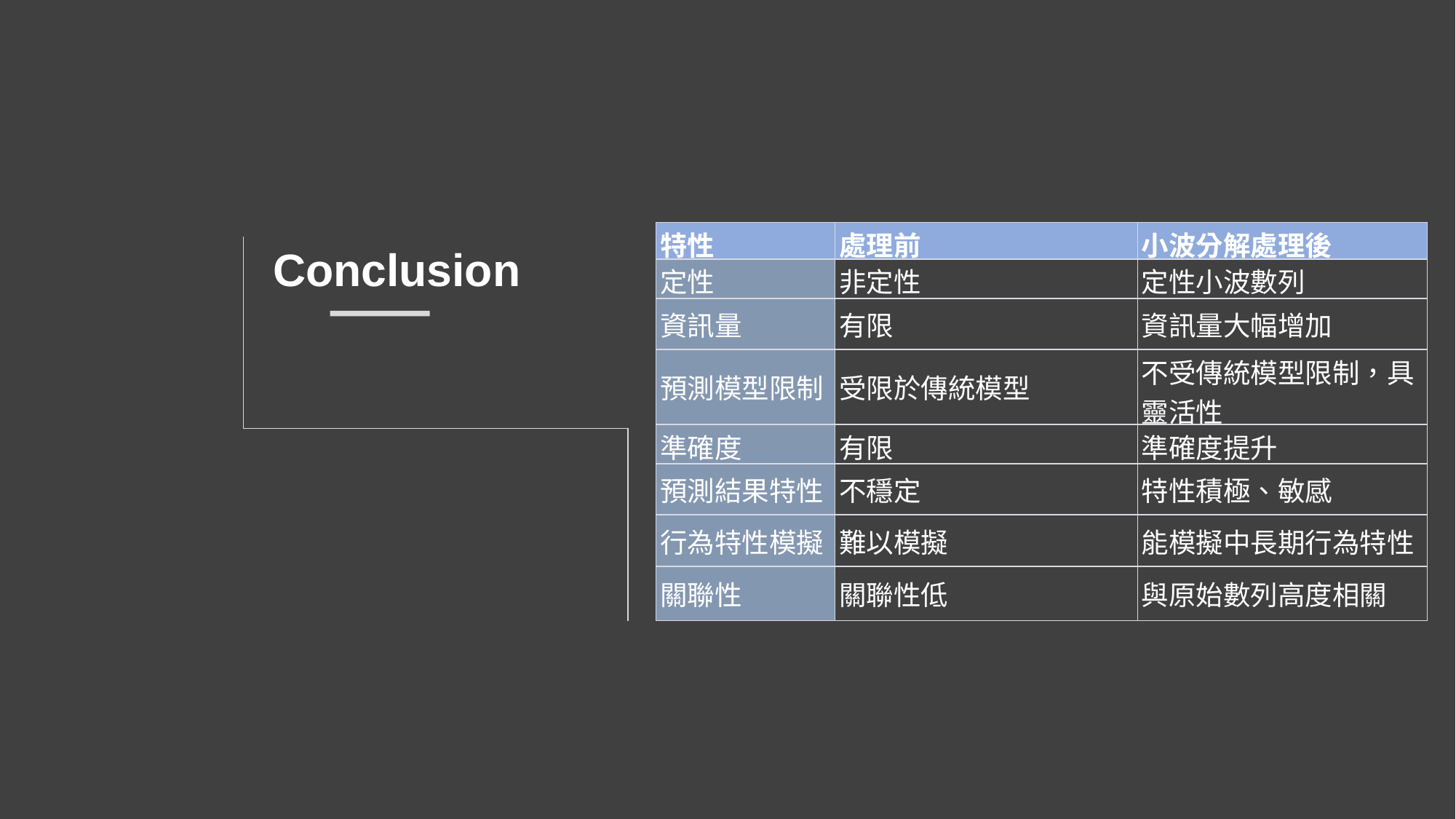

| 特性 | 處理前 | 小波分解處理後 |
| --- | --- | --- |
| 定性 | 非定性 | 定性小波數列 |
| 資訊量 | 有限 | 資訊量大幅增加 |
| 預測模型限制 | 受限於傳統模型 | 不受傳統模型限制，具靈活性 |
| 準確度 | 有限 | 準確度提升 |
| 預測結果特性 | 不穩定 | 特性積極、敏感 |
| 行為特性模擬 | 難以模擬 | 能模擬中長期行為特性 |
| 關聯性 | 關聯性低 | 與原始數列高度相關 |
Conclusion